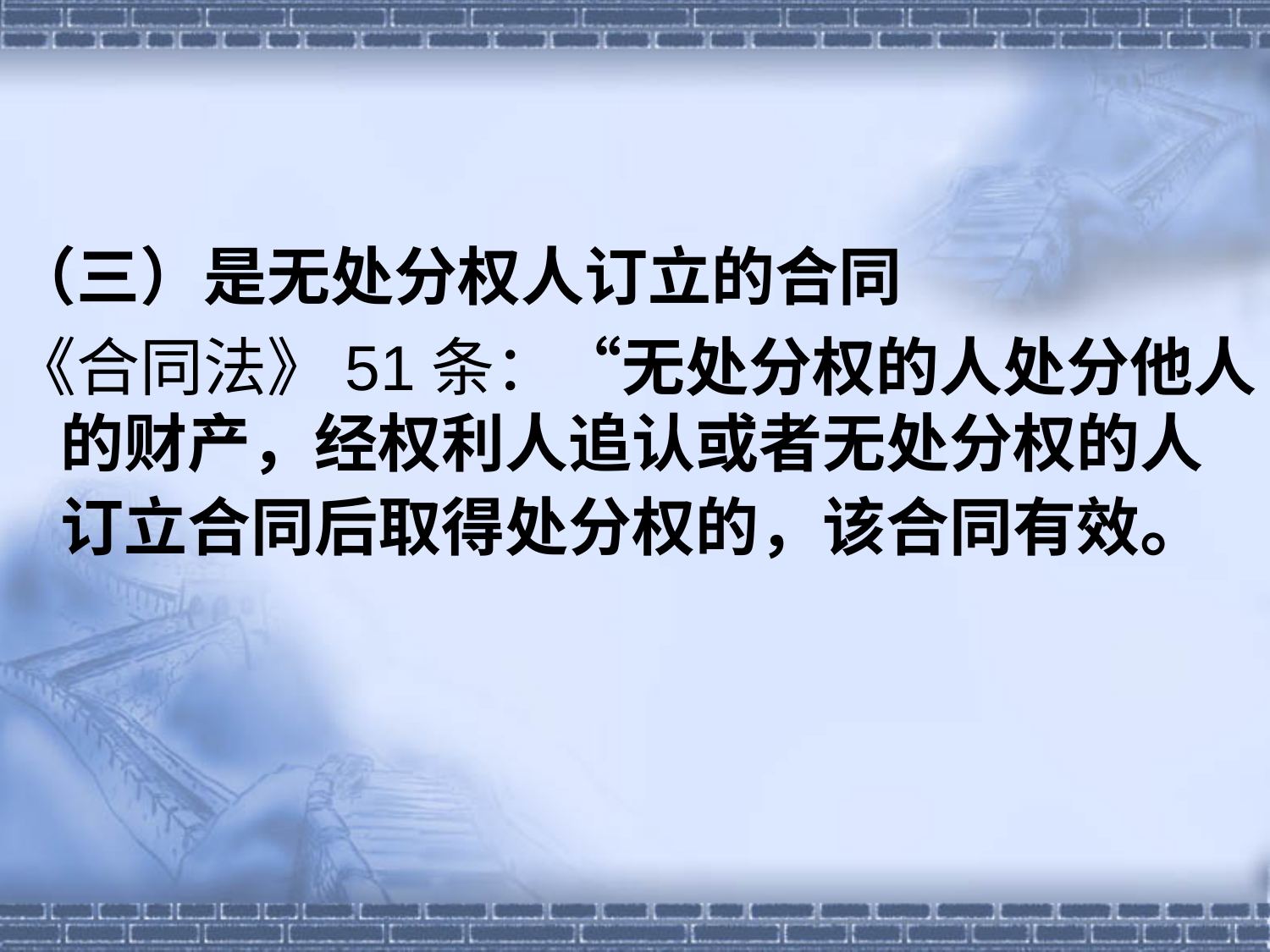

（三）是无处分权人订立的合同
《合同法》51条：“无处分权的人处分他人的财产，经权利人追认或者无处分权的人订立合同后取得处分权的，该合同有效。